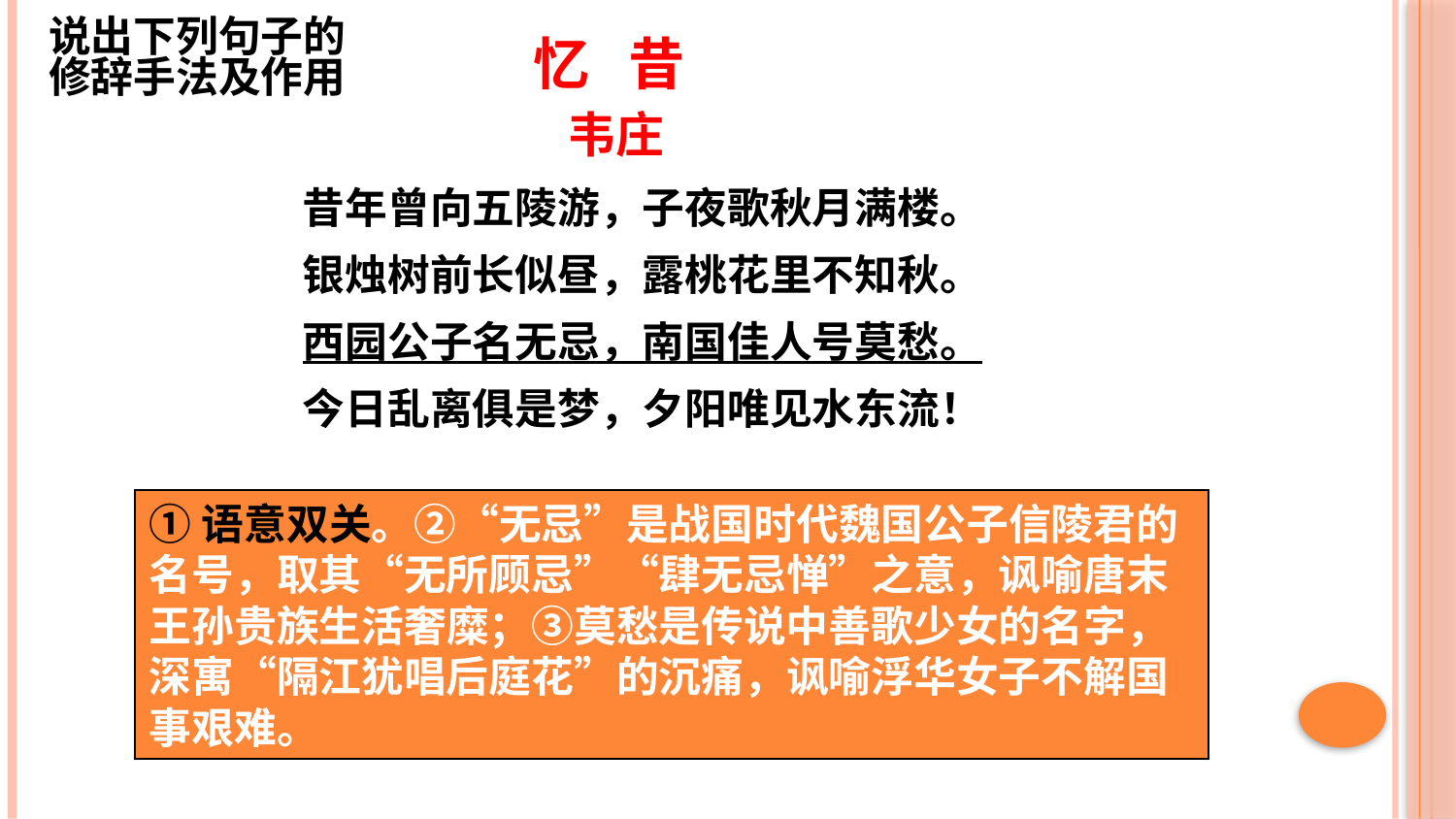

说出下列句子的修辞手法及作用
忆   昔
  韦庄
昔年曾向五陵游，子夜歌秋月满楼。
银烛树前长似昼，露桃花里不知秋。
西园公子名无忌，南国佳人号莫愁。
今日乱离俱是梦，夕阳唯见水东流！
①语意双关。②“无忌”是战国时代魏国公子信陵君的名号，取其“无所顾忌”“肆无忌惮”之意，讽喻唐末王孙贵族生活奢糜；③莫愁是传说中善歌少女的名字，深寓“隔江犹唱后庭花”的沉痛，讽喻浮华女子不解国事艰难。